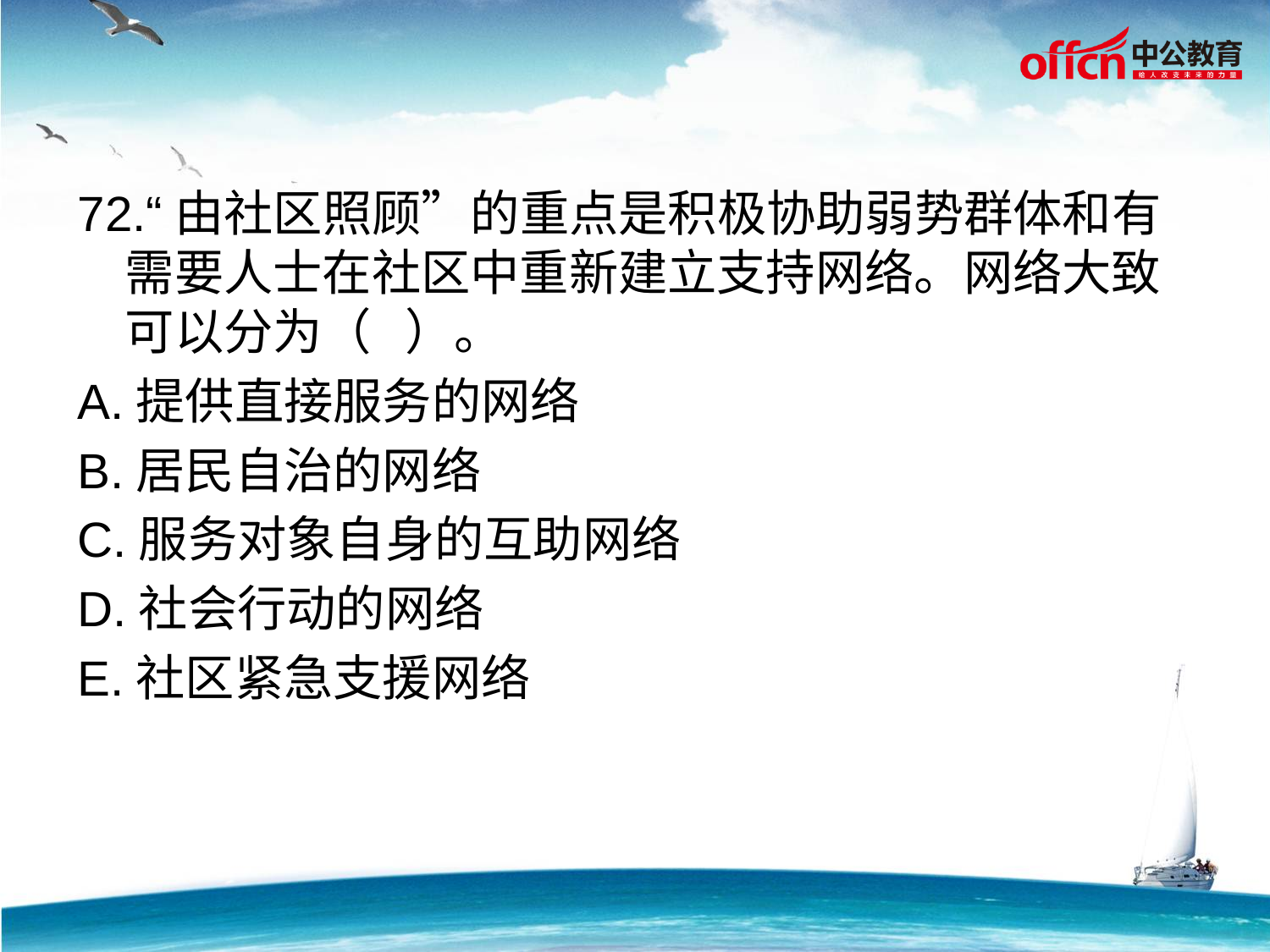

72.“由社区照顾”的重点是积极协助弱势群体和有需要人士在社区中重新建立支持网络。网络大致可以分为（   ）。
A.提供直接服务的网络
B.居民自治的网络
C.服务对象自身的互助网络
D.社会行动的网络
E.社区紧急支援网络